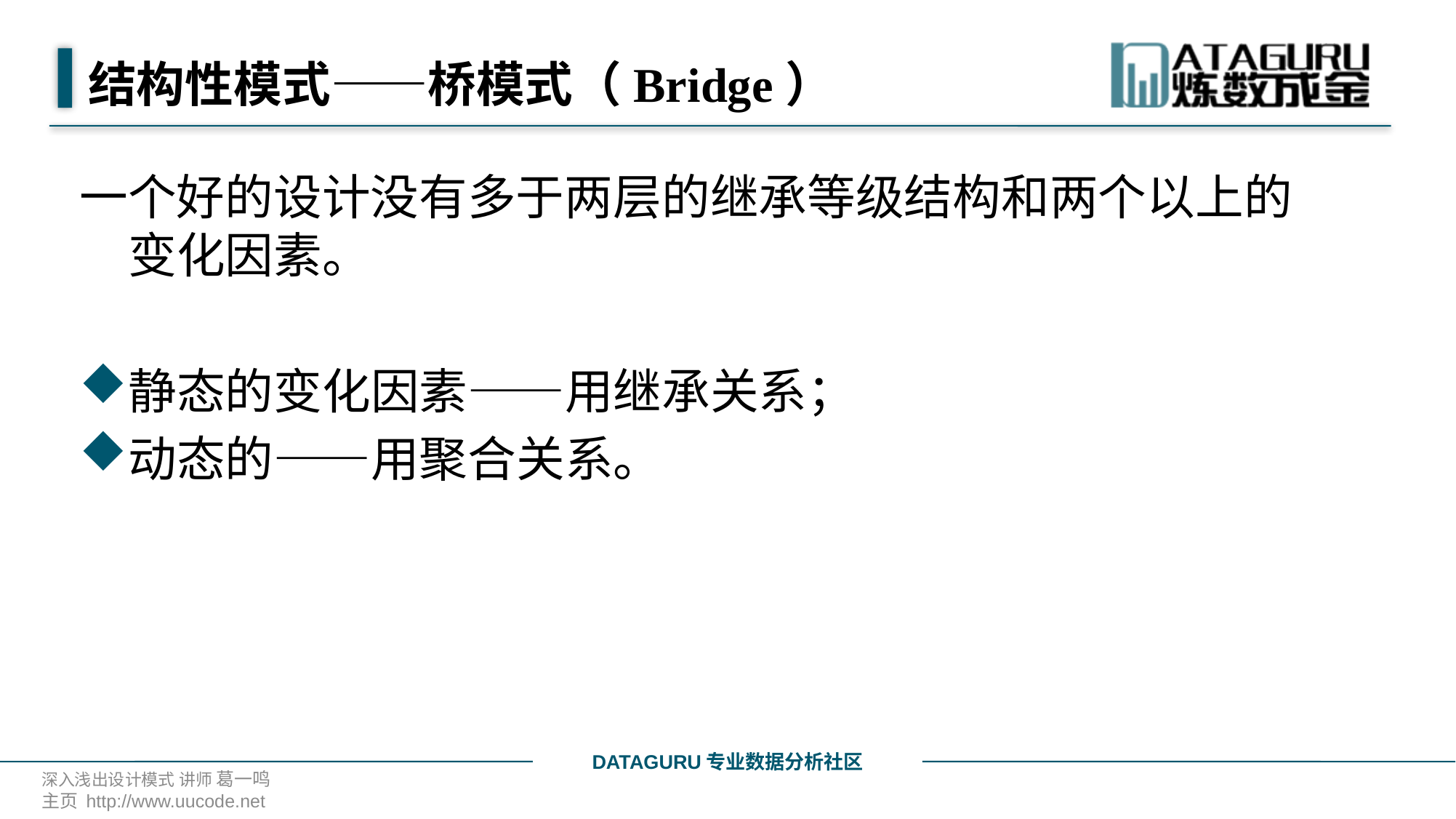

# 结构性模式——桥模式（Bridge）
一个好的设计没有多于两层的继承等级结构和两个以上的变化因素。

静态的变化因素——用继承关系；
动态的——用聚合关系。